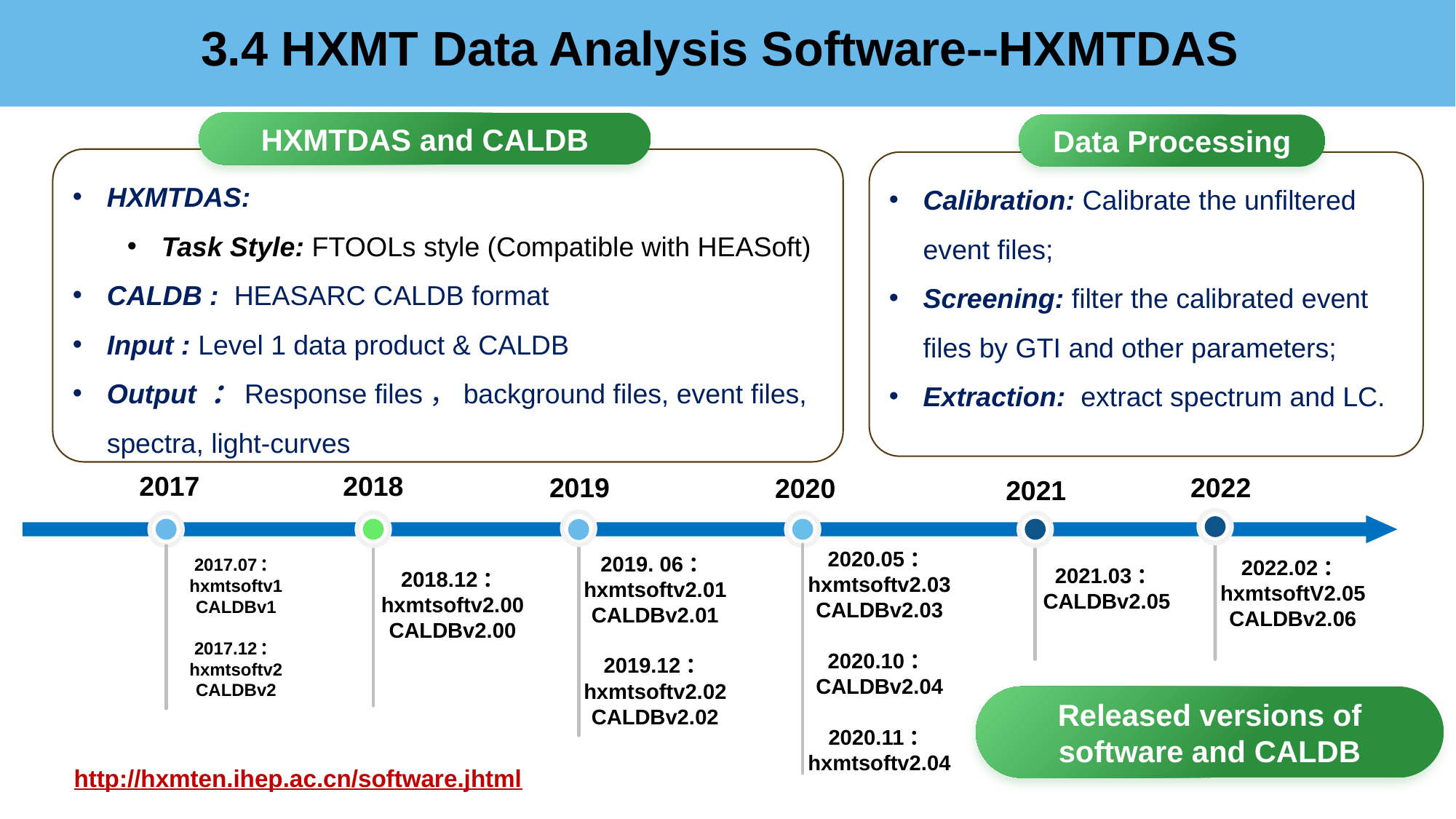

# 3.4 HXMT Data Analysis Software--HXMTDAS
HXMTDAS and CALDB
Data Processing
用户培训
HXMTDAS:
Task Style: FTOOLs style (Compatible with HEASoft)
CALDB :  HEASARC CALDB format
Input : Level 1 data product & CALDB
Output ：Response files，background files, event files, spectra, light-curves

Calibration: Calibrate the unfiltered event files;
Screening: filter the calibrated event files by GTI and other parameters;
Extraction:  extract spectrum and LC.
2018

2020

2021

2017.07：
hxmtsoftv1
CALDBv1

2017.12：
hxmtsoftv2
CALDBv2

2017
2019
2022

2022.02：
hxmtsoftV2.05
CALDBv2.06

2018.12：
hxmtsoftv2.00
CALDBv2.00

2020.05：
hxmtsoftv2.03
CALDBv2.03

2020.10：
CALDBv2.04

2020.11：
hxmtsoftv2.04
2021.03：
CALDBv2.05

2019. 06：
hxmtsoftv2.01
CALDBv2.01

2019.12：
hxmtsoftv2.02
CALDBv2.02
Released versions of software and CALDB
http://hxmten.ihep.ac.cn/software.jhtml